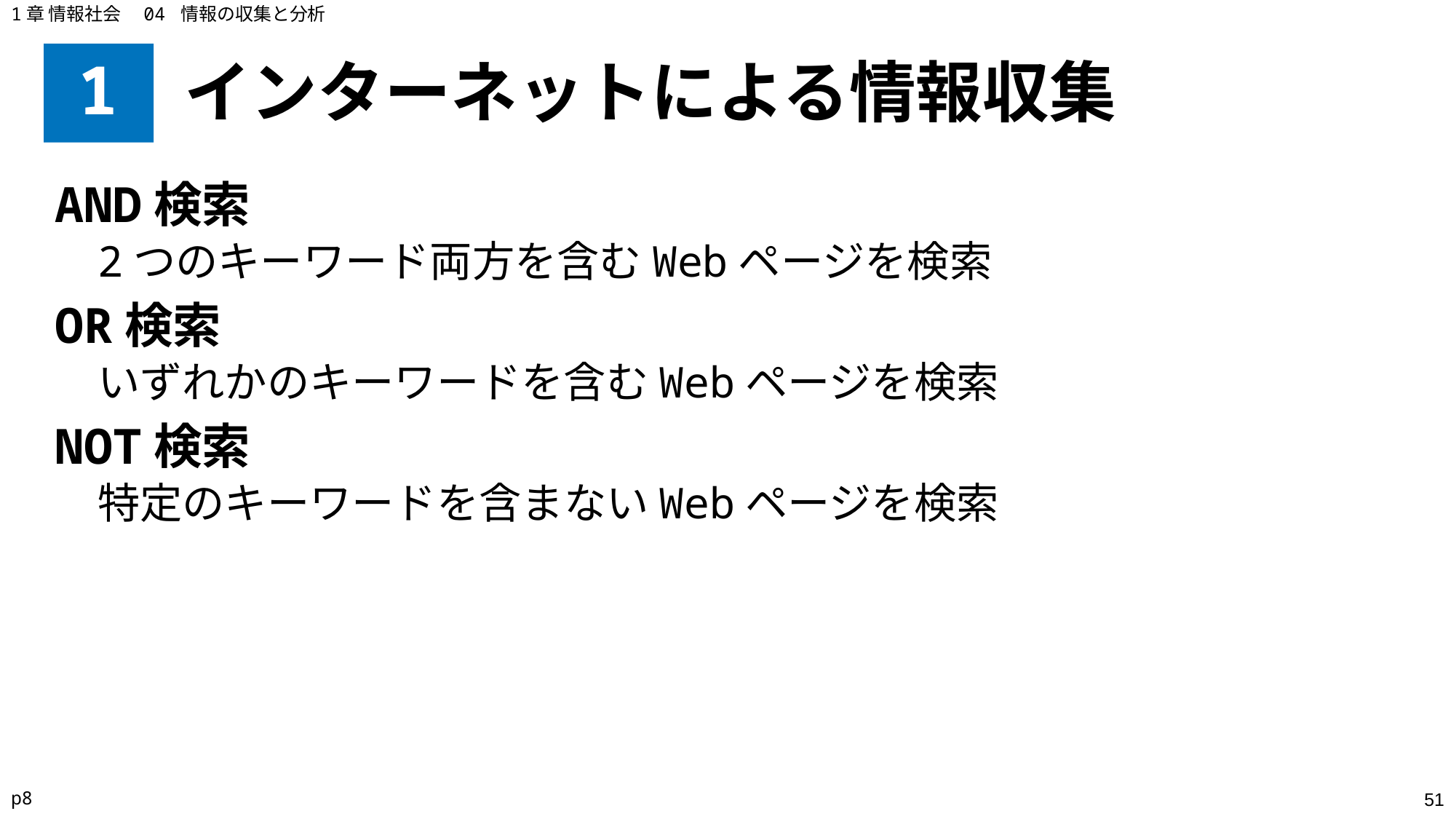

1章 情報社会　04 情報の収集と分析

# 1
インターネットによる情報収集
AND検索
2つのキーワード両方を含むWebページを検索
OR検索
いずれかのキーワードを含むWebページを検索
NOT検索
特定のキーワードを含まないWebページを検索
p8
51